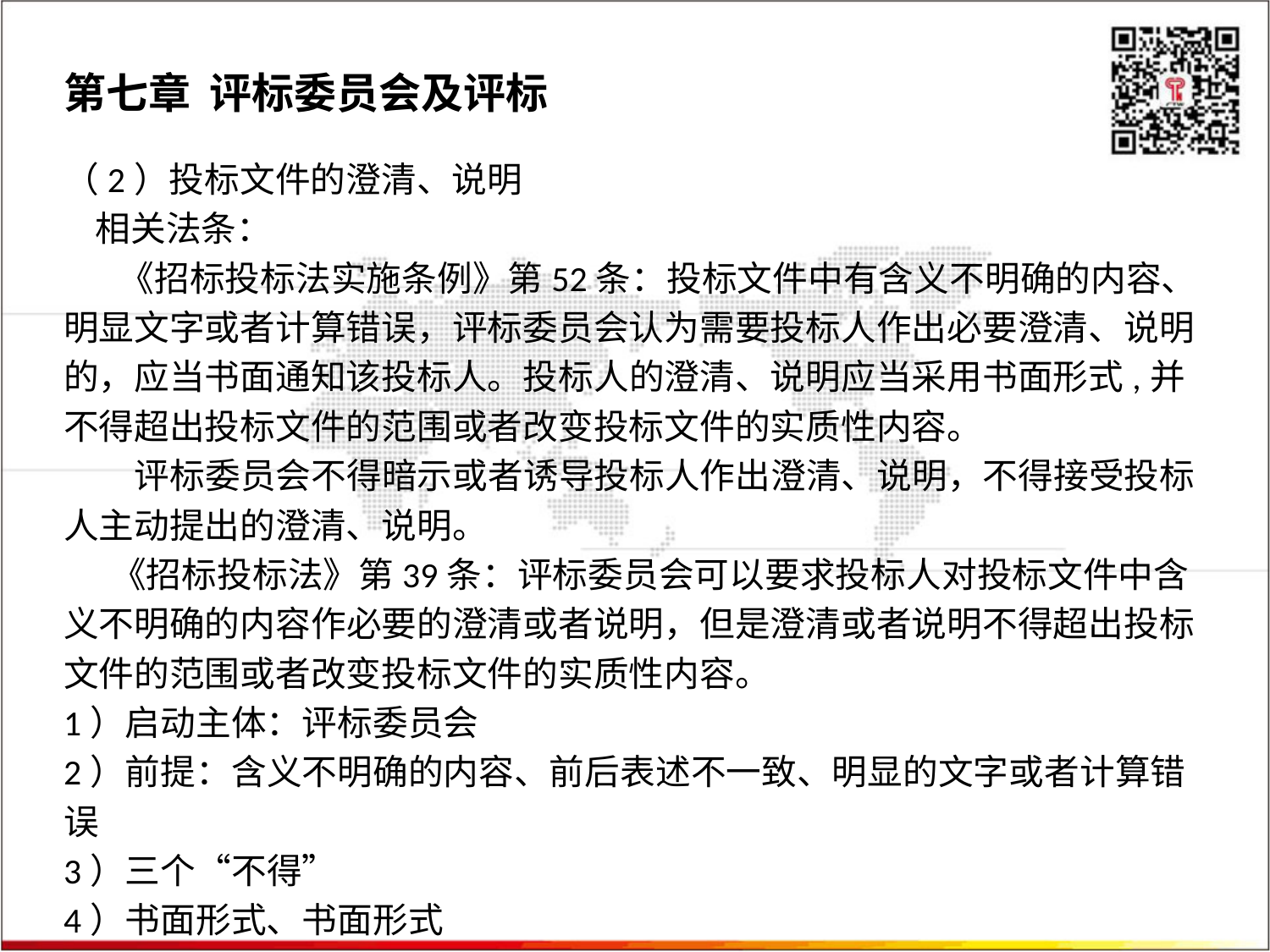

第七章  评标委员会及评标
（2）投标文件的澄清、说明
   相关法条：
      《招标投标法实施条例》第52条：投标文件中有含义不明确的内容、明显文字或者计算错误，评标委员会认为需要投标人作出必要澄清、说明的，应当书面通知该投标人。投标人的澄清、说明应当采用书面形式,并不得超出投标文件的范围或者改变投标文件的实质性内容。
        评标委员会不得暗示或者诱导投标人作出澄清、说明，不得接受投标人主动提出的澄清、说明。
     《招标投标法》第39条：评标委员会可以要求投标人对投标文件中含义不明确的内容作必要的澄清或者说明，但是澄清或者说明不得超出投标文件的范围或者改变投标文件的实质性内容。
1）启动主体：评标委员会
2）前提：含义不明确的内容、前后表述不一致、明显的文字或者计算错误
3）三个“不得”
4）书面形式、书面形式
5）签订合同的依据或者合同的组成部分。